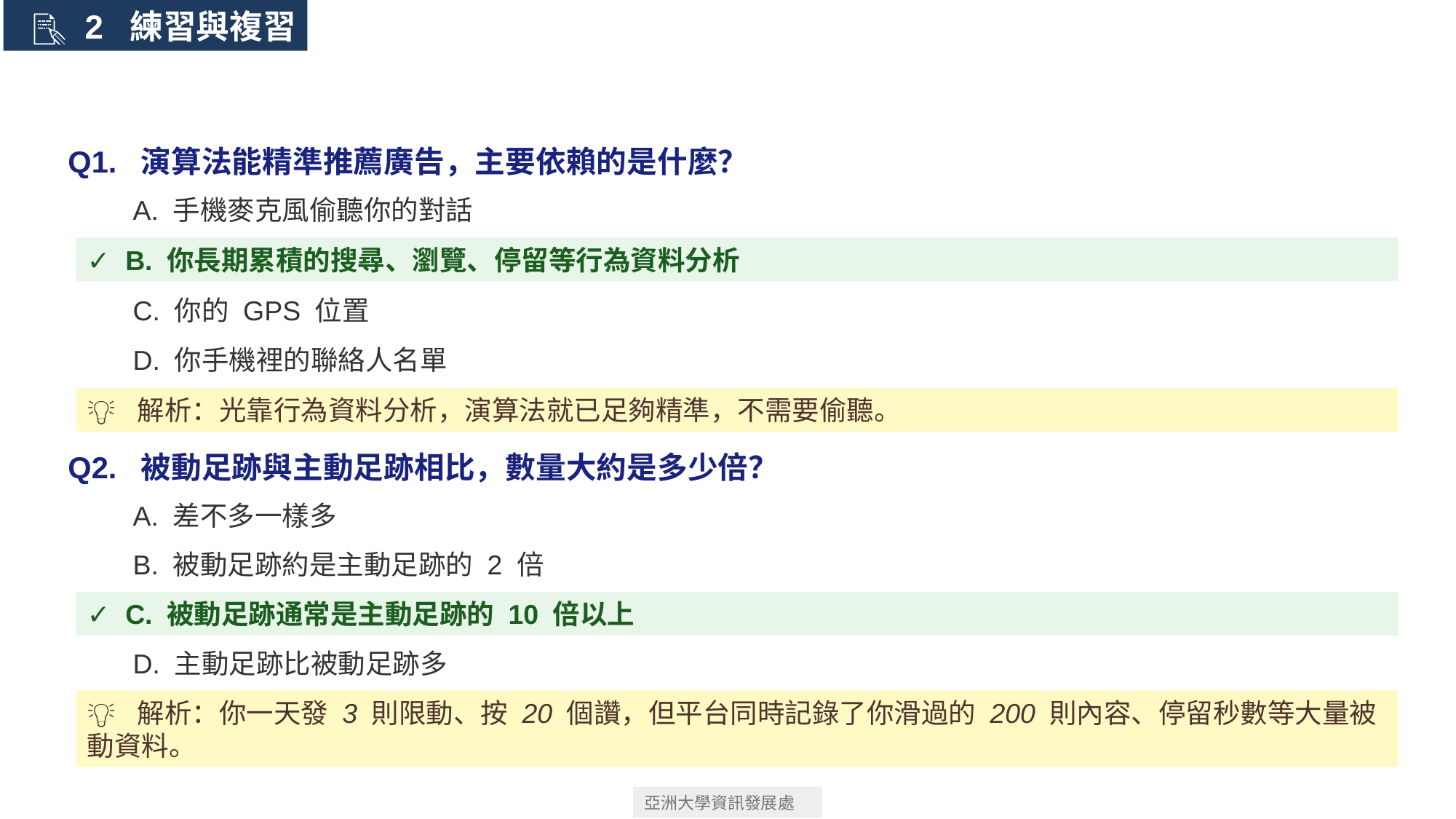

📝  2  練習與複習
Q1.  演算法能精準推薦廣告，主要依賴的是什麼？
      A. 手機麥克風偷聽你的對話
✓  B. 你長期累積的搜尋、瀏覽、停留等行為資料分析
      C. 你的 GPS 位置
      D. 你手機裡的聯絡人名單
💡  解析：光靠行為資料分析，演算法就已足夠精準，不需要偷聽。
Q2.  被動足跡與主動足跡相比，數量大約是多少倍？
      A. 差不多一樣多
      B. 被動足跡約是主動足跡的 2 倍
✓  C. 被動足跡通常是主動足跡的 10 倍以上
      D. 主動足跡比被動足跡多
💡  解析：你一天發 3 則限動、按 20 個讚，但平台同時記錄了你滑過的 200 則內容、停留秒數等大量被動資料。
亞洲大學資訊發展處